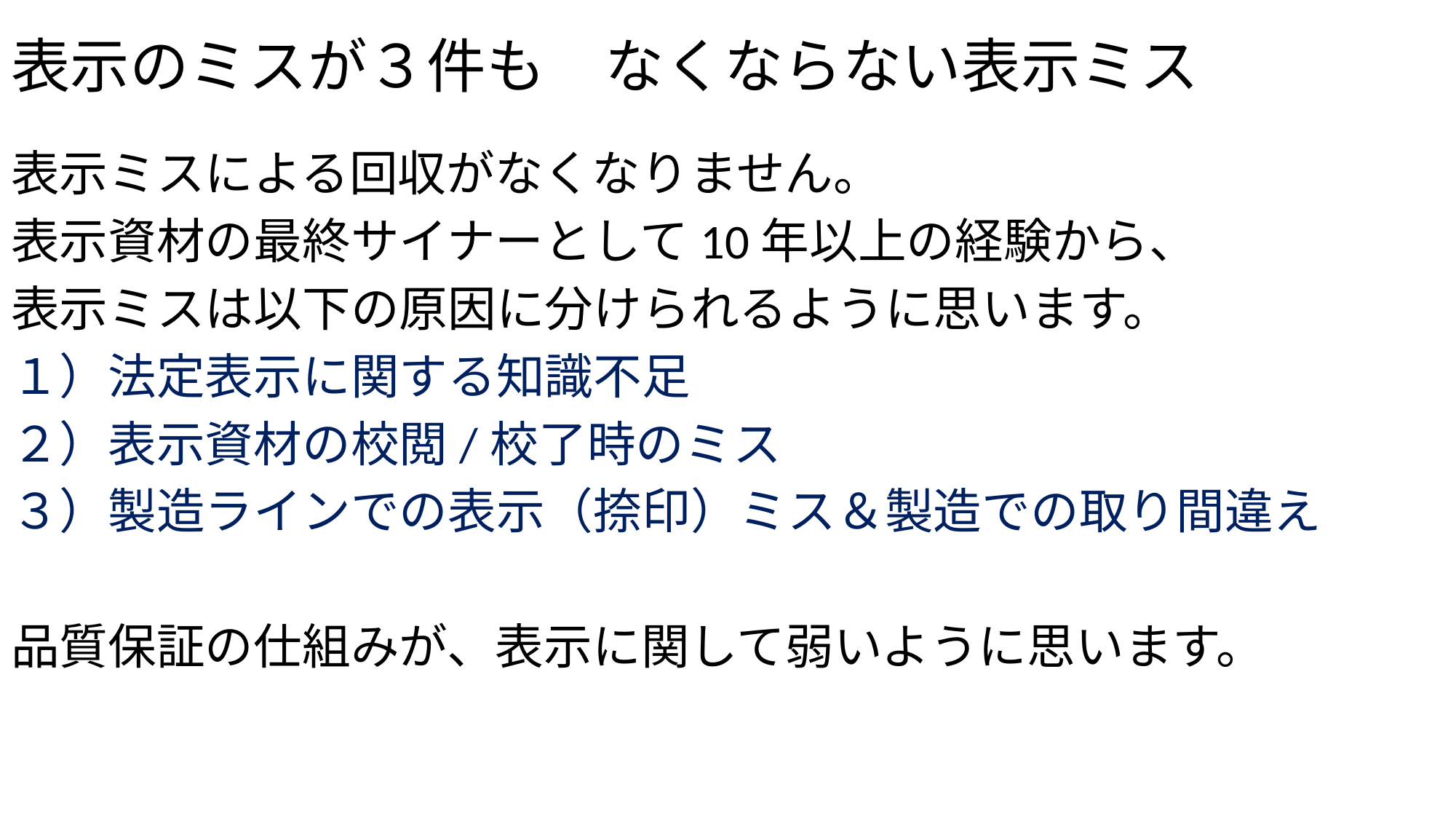

# 表示のミスが３件も　なくならない表示ミス
表示ミスによる回収がなくなりません。
表示資材の最終サイナーとして10年以上の経験から、
表示ミスは以下の原因に分けられるように思います。
１）法定表示に関する知識不足
２）表示資材の校閲/校了時のミス
３）製造ラインでの表示（捺印）ミス＆製造での取り間違え

品質保証の仕組みが、表示に関して弱いように思います。